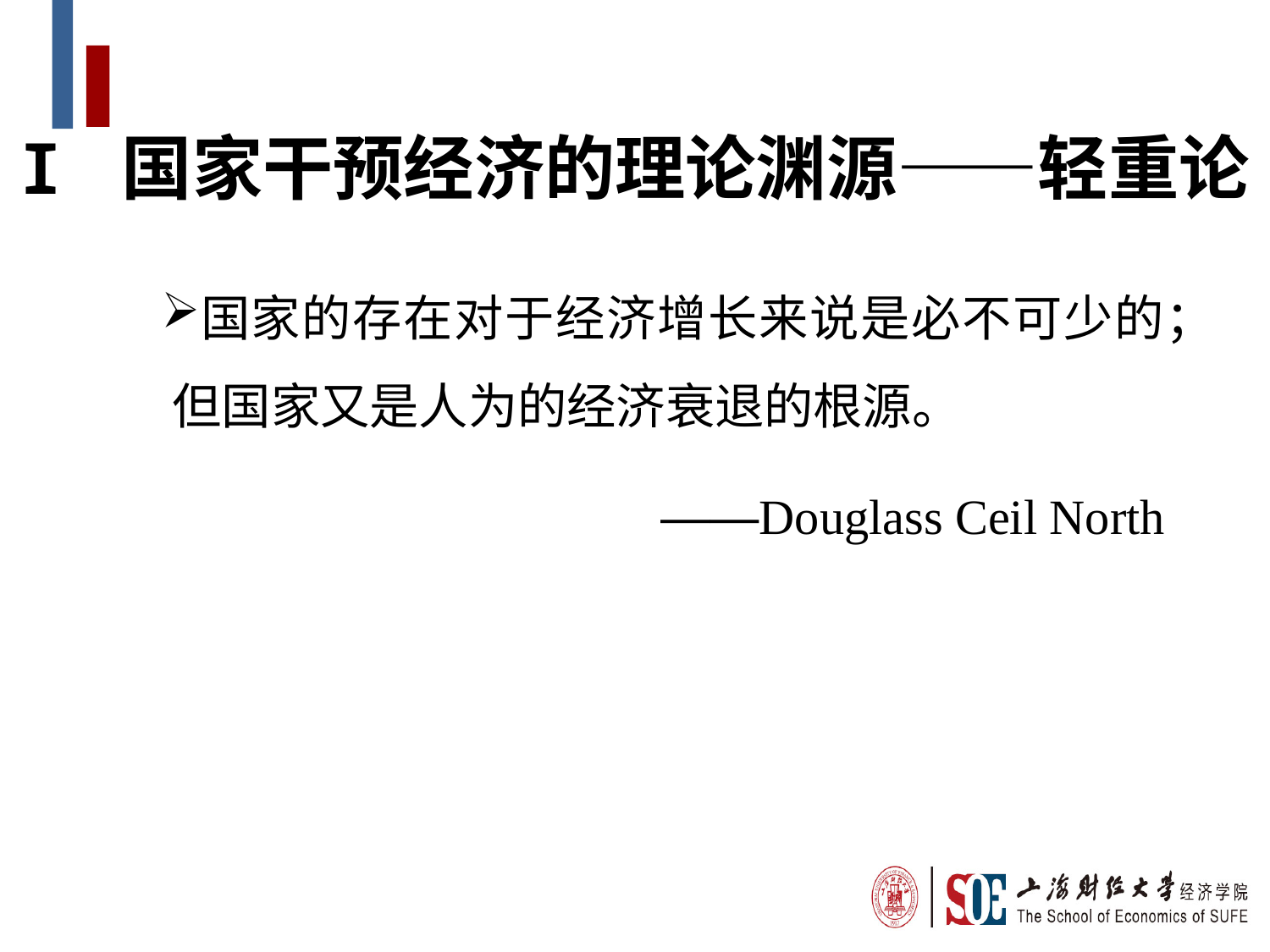

I 国家干预经济的理论渊源——轻重论
国家的存在对于经济增长来说是必不可少的； 但国家又是人为的经济衰退的根源。
——Douglass Ceil North